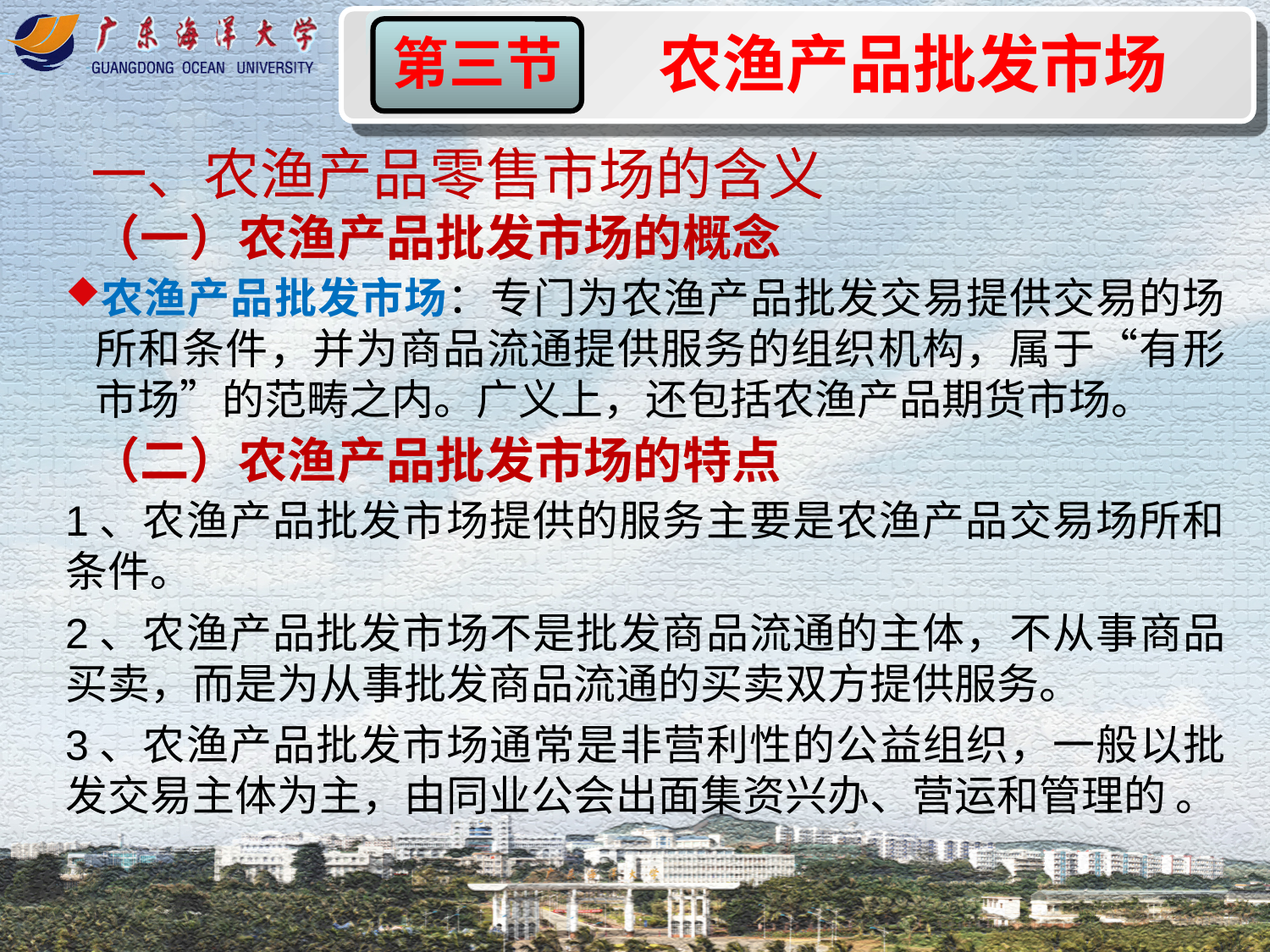

农渔产品批发市场

第三节
一、农渔产品零售市场的含义
（一）农渔产品批发市场的概念
农渔产品批发市场：专门为农渔产品批发交易提供交易的场所和条件，并为商品流通提供服务的组织机构，属于“有形市场”的范畴之内。广义上，还包括农渔产品期货市场。
（二）农渔产品批发市场的特点
1、农渔产品批发市场提供的服务主要是农渔产品交易场所和条件。
2、农渔产品批发市场不是批发商品流通的主体，不从事商品买卖，而是为从事批发商品流通的买卖双方提供服务。
3、农渔产品批发市场通常是非营利性的公益组织，一般以批发交易主体为主，由同业公会出面集资兴办、营运和管理的 。